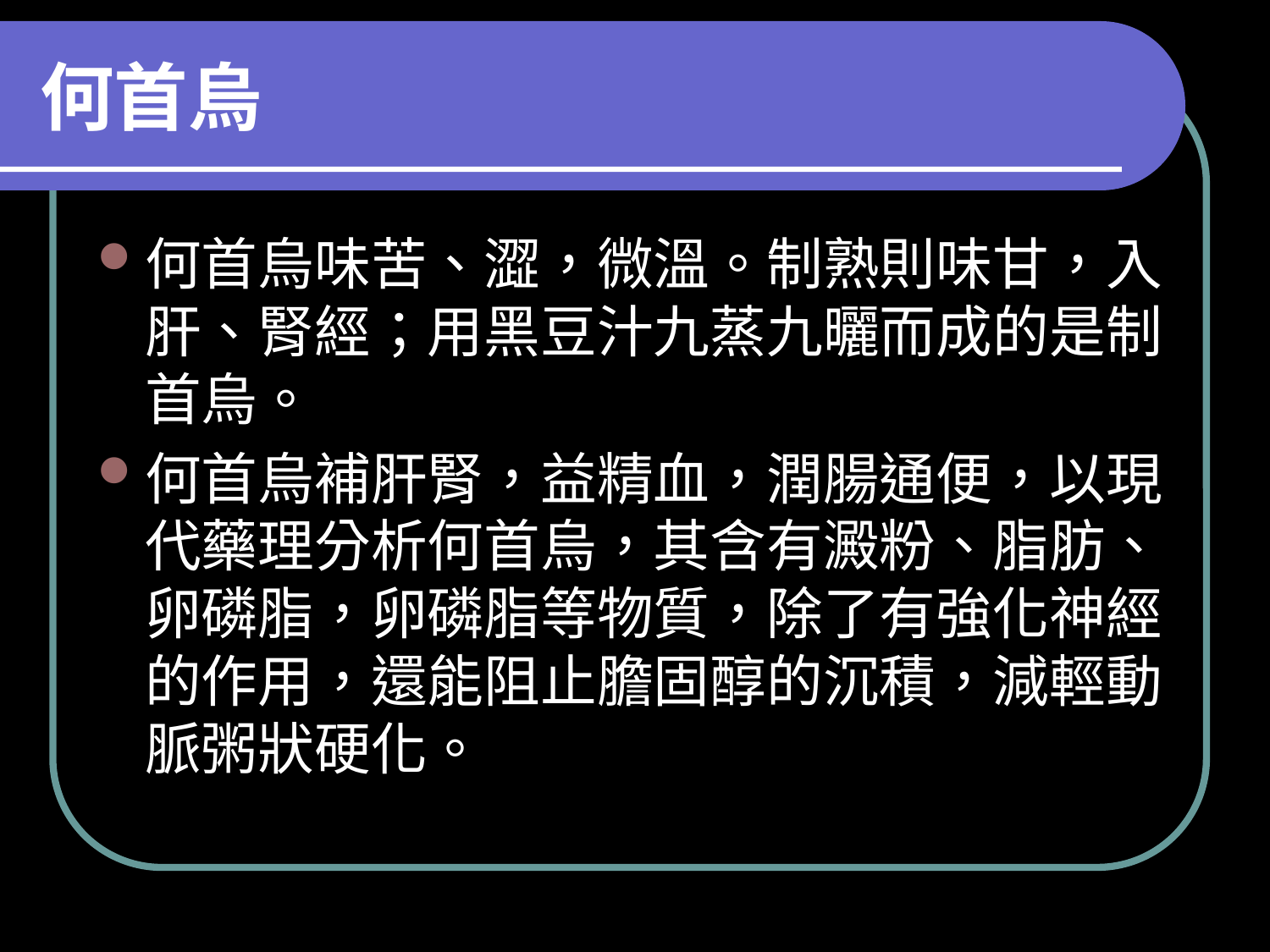

# 何首烏
何首烏味苦、澀，微溫。制熟則味甘，入肝、腎經；用黑豆汁九蒸九曬而成的是制首烏。
何首烏補肝腎，益精血，潤腸通便，以現代藥理分析何首烏，其含有澱粉、脂肪、卵磷脂，卵磷脂等物質，除了有強化神經的作用，還能阻止膽固醇的沉積，減輕動脈粥狀硬化。